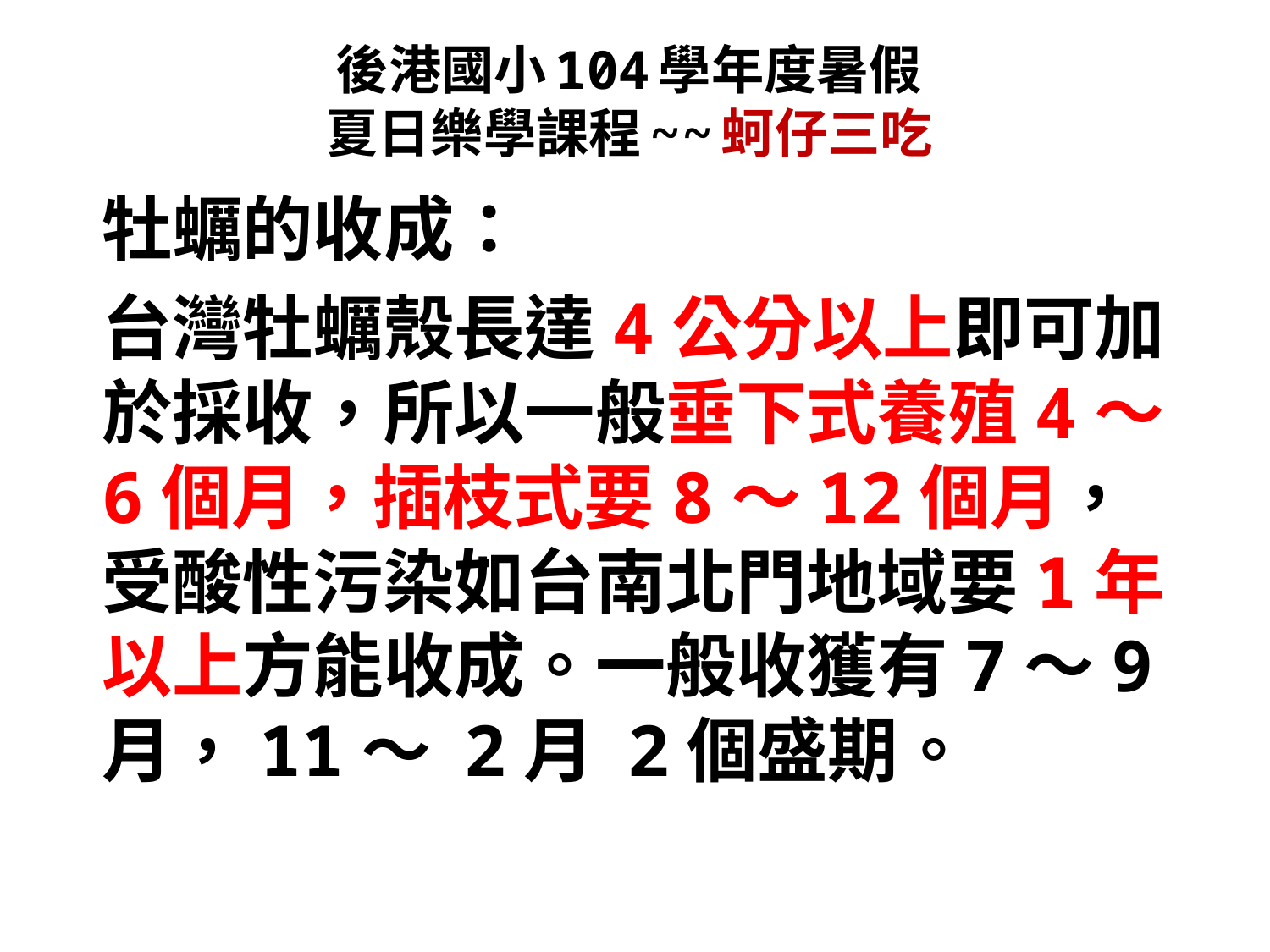

# 後港國小104學年度暑假 夏日樂學課程~~蚵仔三吃
牡蠣的收成：
台灣牡蠣殼長達4公分以上即可加於採收，所以一般垂下式養殖4～6個月，插枝式要8～12個月，受酸性污染如台南北門地域要1年以上方能收成。一般收獲有7～9月，11～ 2月 2個盛期。